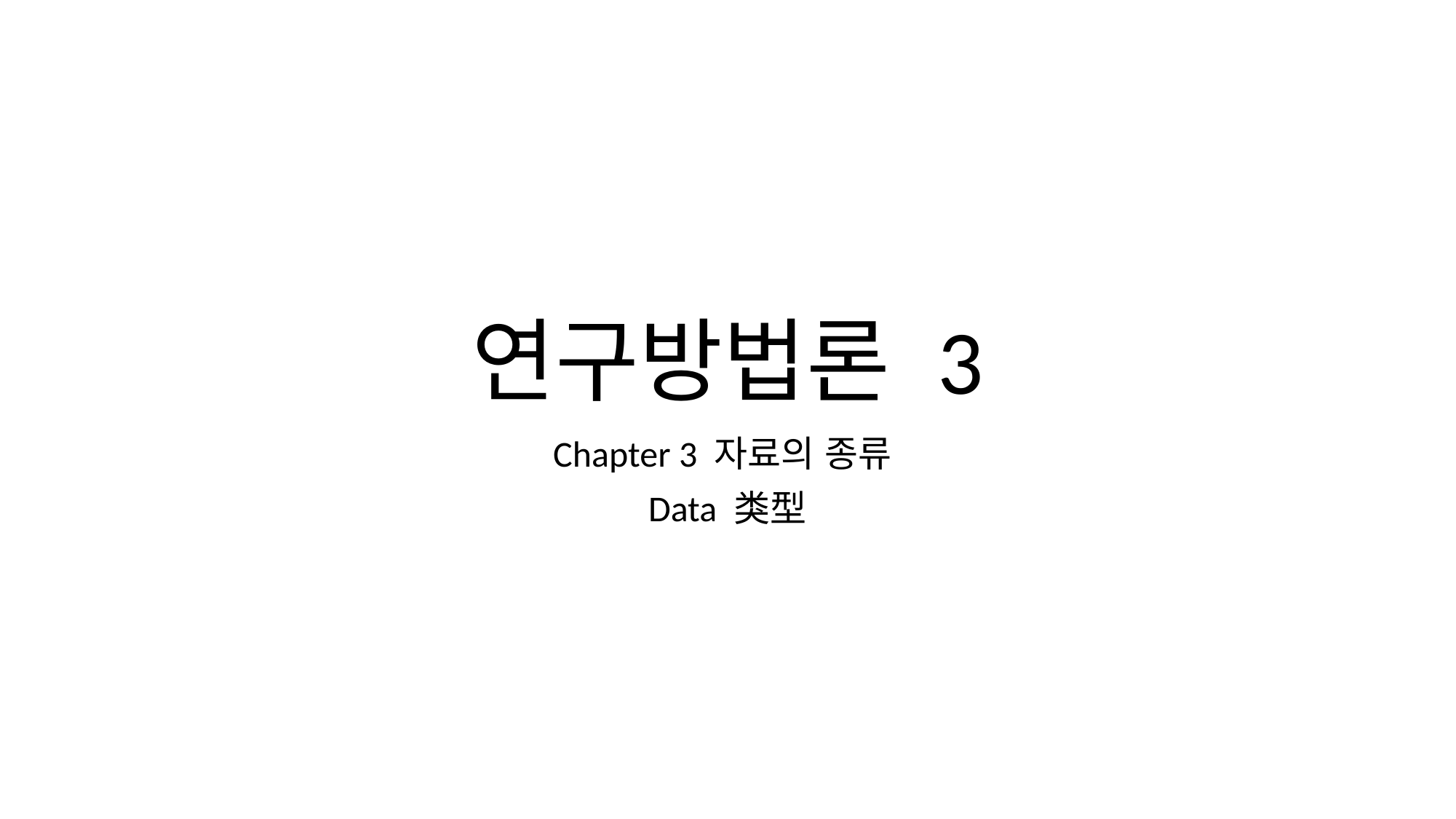

# 연구방법론 3
Chapter 3 자료의 종류
Data 类型